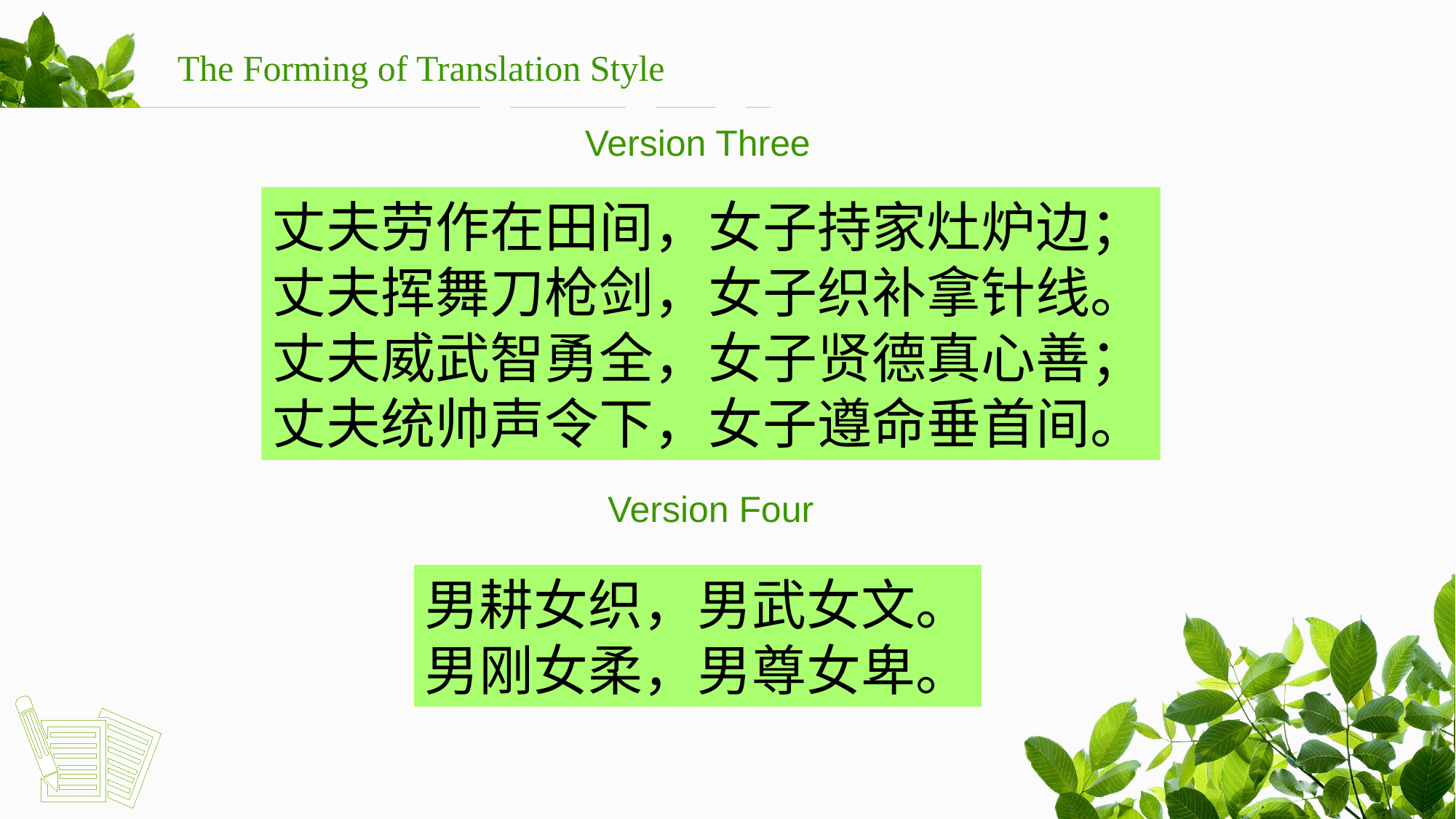

The Forming of Translation Style
Version Three
丈夫劳作在田间，女子持家灶炉边；
丈夫挥舞刀枪剑，女子织补拿针线。
丈夫威武智勇全，女子贤德真心善；
丈夫统帅声令下，女子遵命垂首间。
Version Four
男耕女织，男武女文。
男刚女柔，男尊女卑。